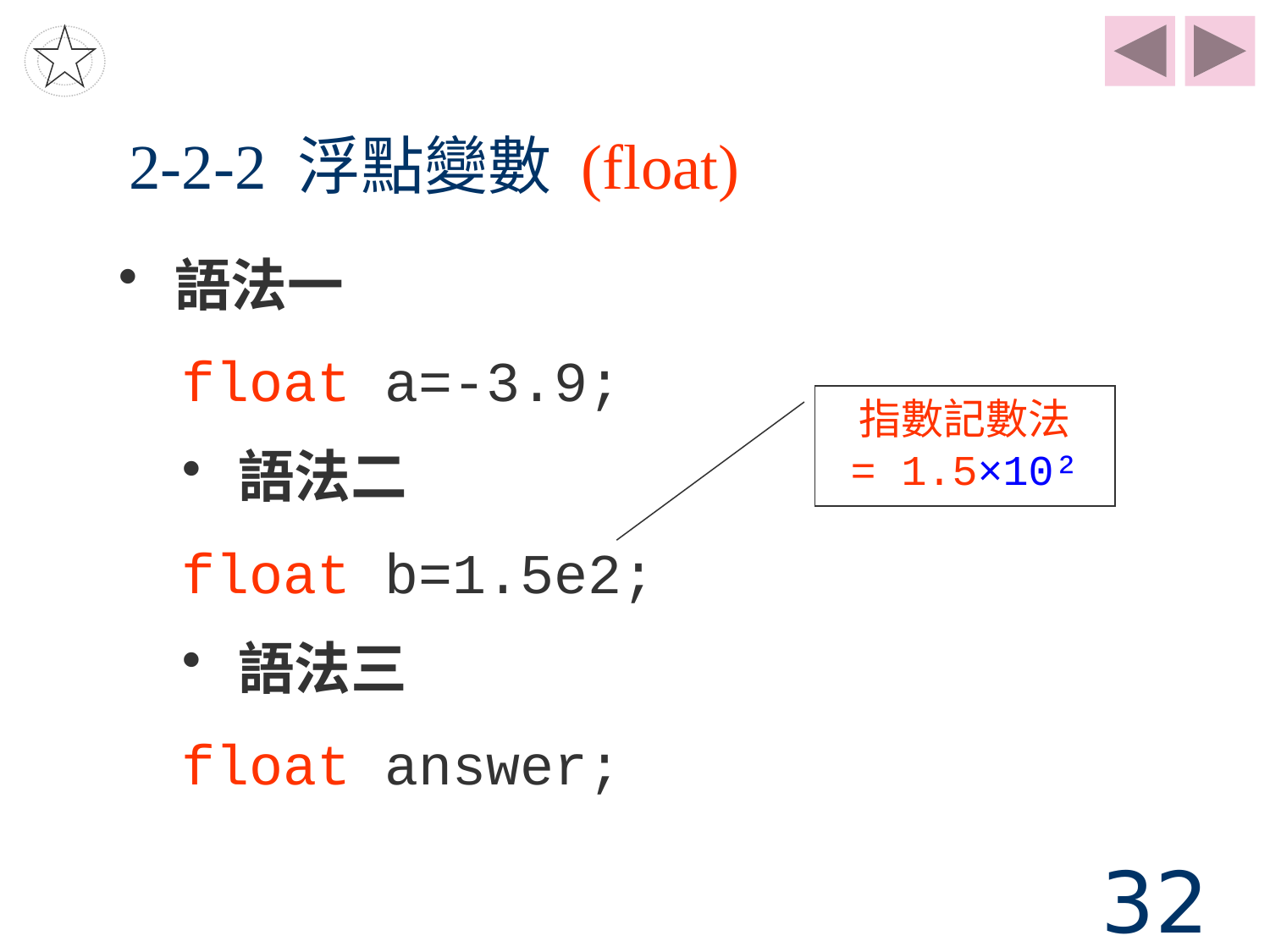

# 2-2-2 浮點變數 (float)
 語法一
float a=-3.9;
 語法二
float b=1.5e2;
 語法三
float answer;
指數記數法
= 1.5×10²
32